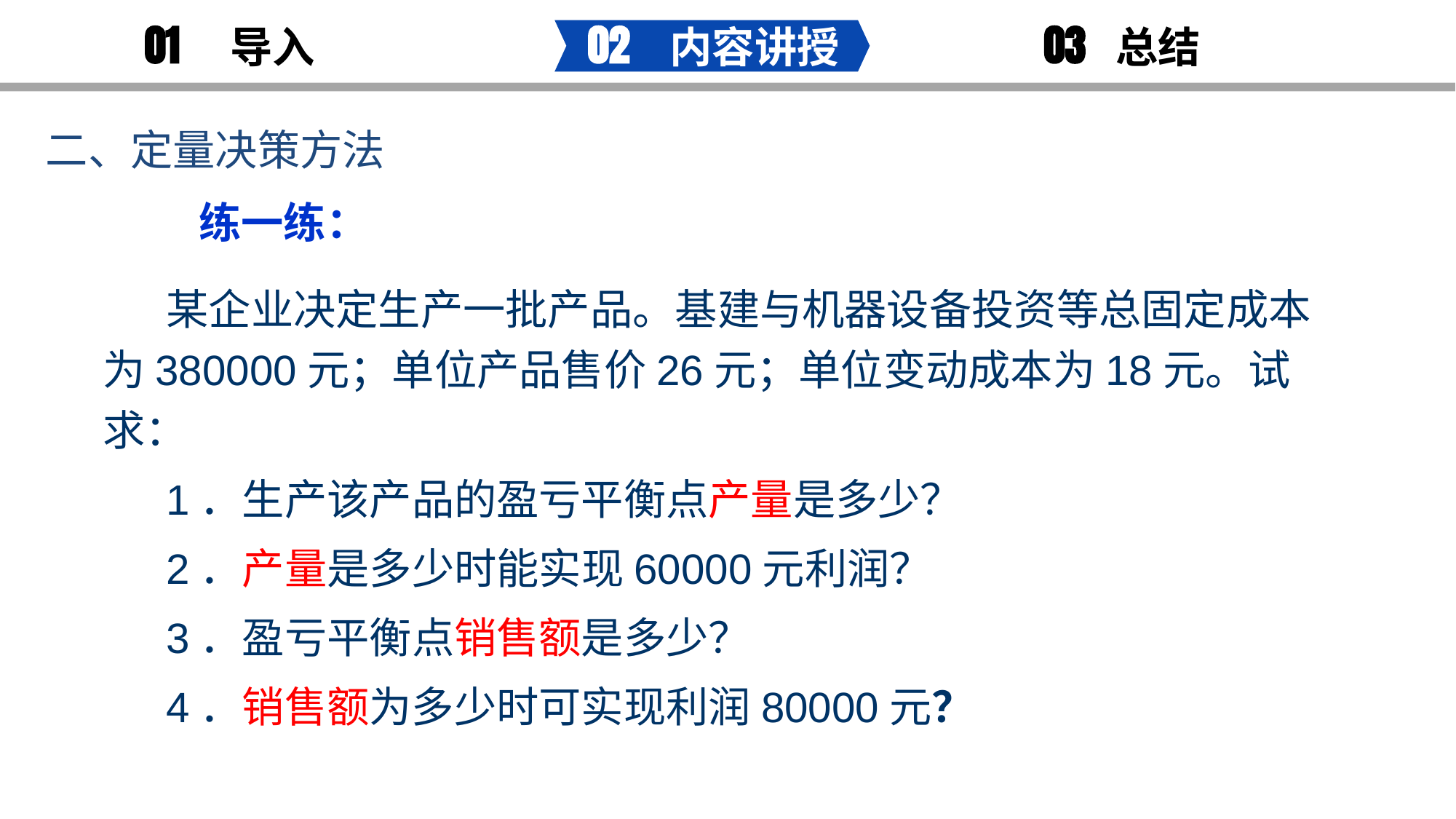

02   内容讲授
03  总结
01    导入

二、定量决策方法
明 年 工 作 计 划
练一练：
          某企业决定生产一批产品。基建与机器设备投资等总固定成本为380000元；单位产品售价26元；单位变动成本为18元。试求：
　　 1．生产该产品的盈亏平衡点产量是多少？
　　 2．产量是多少时能实现60000元利润？
　　 3．盈亏平衡点销售额是多少？
　　 4．销售额为多少时可实现利润80000元？